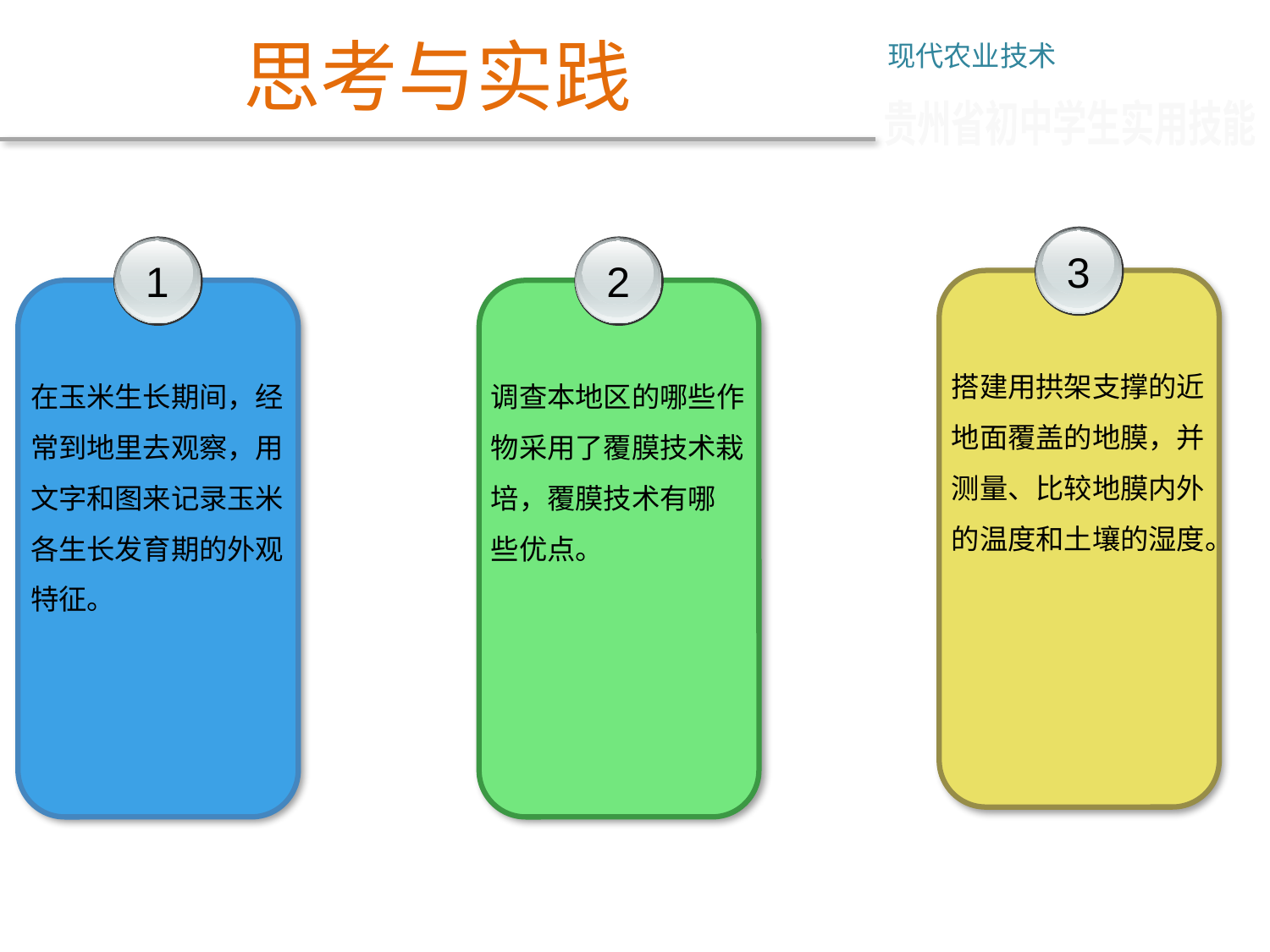

思考与实践
现代农业技术
贵州省初中学生实用技能

3

搭建用拱架支撑的近地面覆盖的地膜，并测量、比较地膜内外
的温度和土壤的湿度。

1

在玉米生长期间，经常到地里去观察，用文字和图来记录玉米
各生长发育期的外观特征。

2

调查本地区的哪些作物采用了覆膜技术栽培，覆膜技术有哪
些优点。